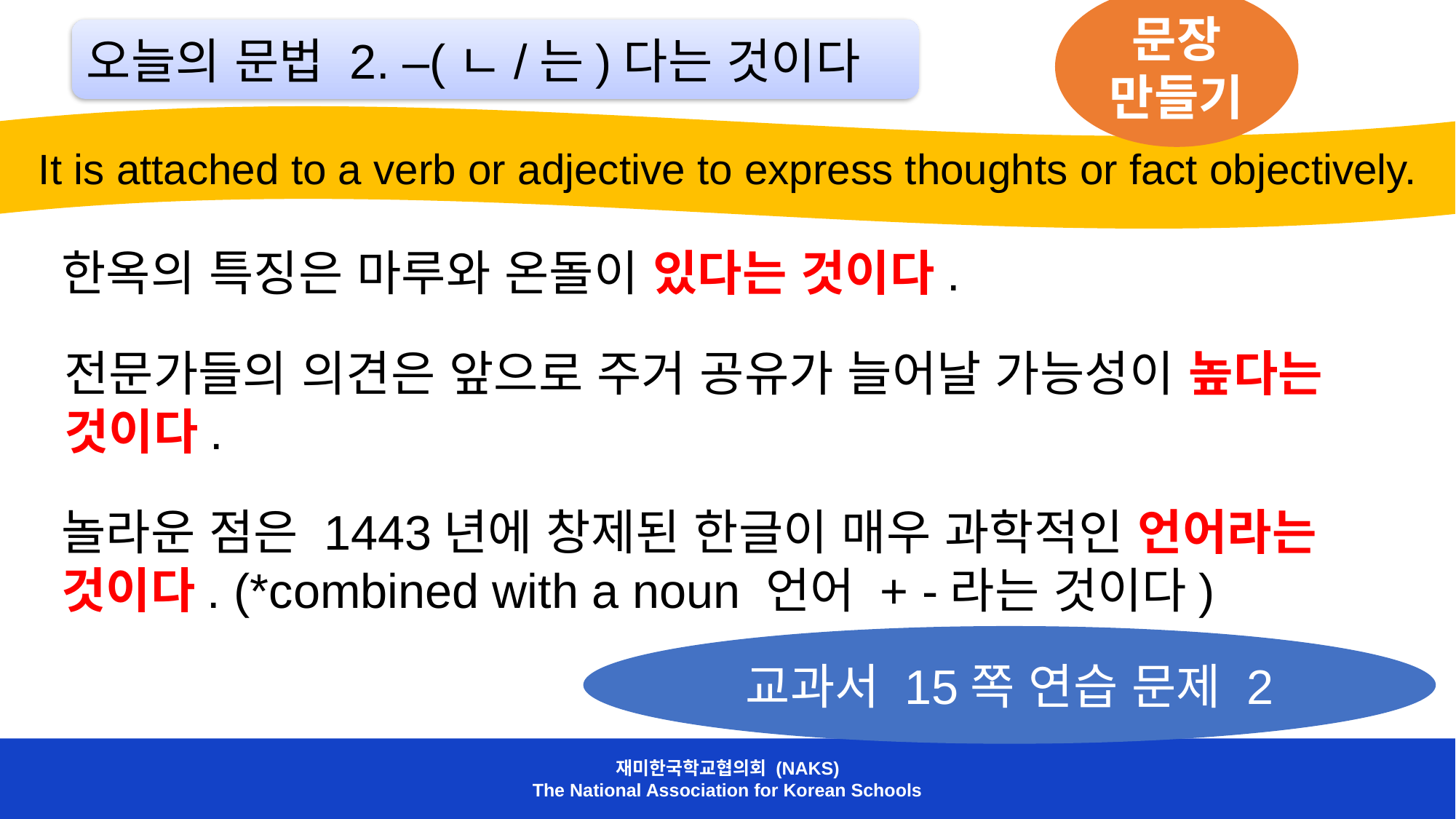

문장 만들기
오늘의 문법 2. –(ㄴ/는)다는 것이다
It is attached to a verb or adjective to express thoughts or fact objectively.
   한옥의 특징은 마루와 온돌이 있다는 것이다.
   전문가들의 의견은 앞으로 주거 공유가 늘어날 가능성이 높다는
   것이다.
   놀라운 점은 1443년에 창제된 한글이 매우 과학적인 언어라는
   것이다. (*combined with a noun 언어 + -라는 것이다)
교과서 15쪽 연습 문제 2
재미한국학교협의회 (NAKS)
The National Association for Korean Schools